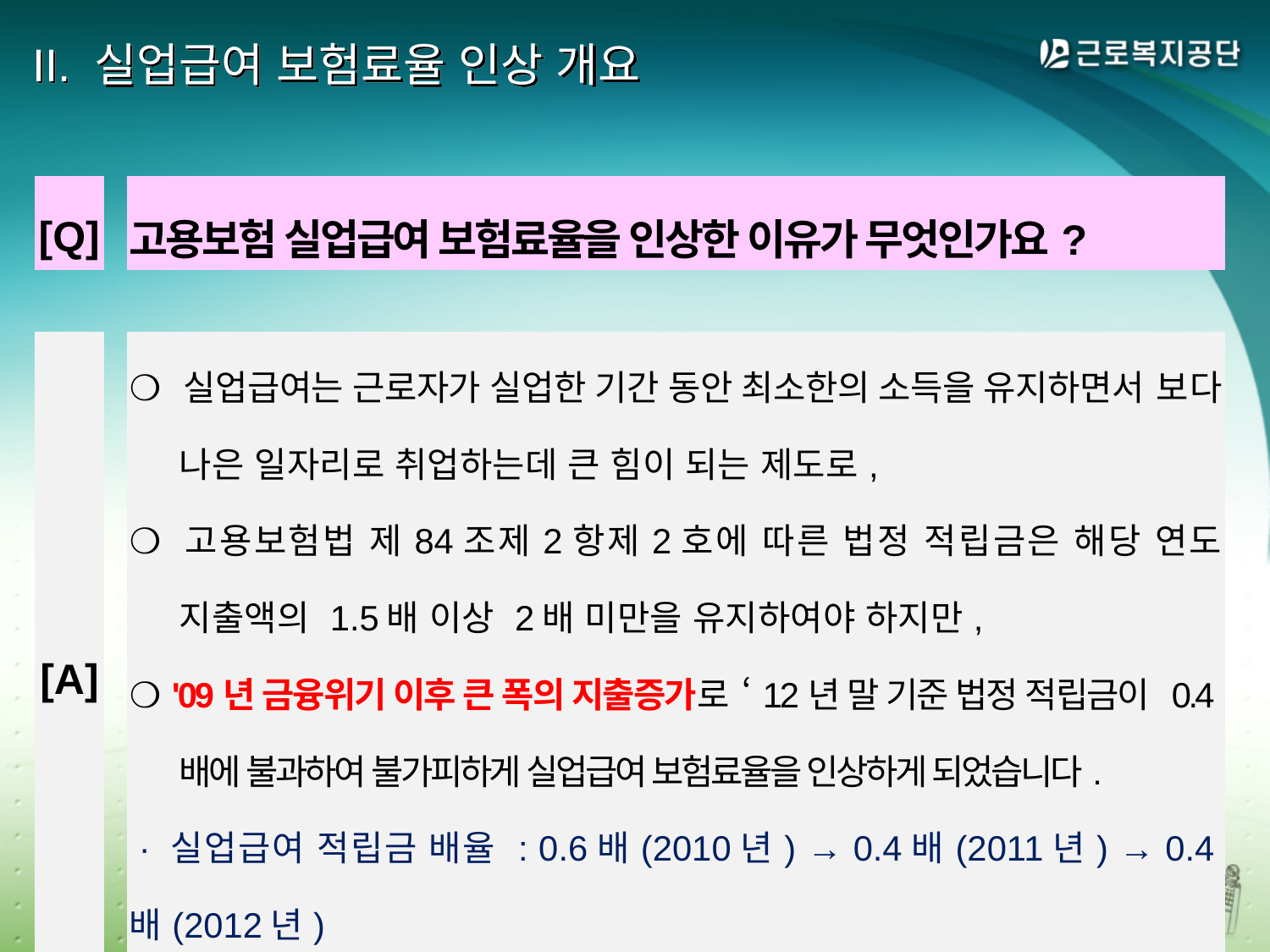

# II. 실업급여 보험료율 인상 개요
| [Q] |  | 고용보험 실업급여 보험료율을 인상한 이유가 무엇인가요? |
| --- | --- | --- |
|  |  |  |
| [A] |  | ❍ 실업급여는 근로자가 실업한 기간 동안 최소한의 소득을 유지하면서 보다 나은 일자리로 취업하는데 큰 힘이 되는 제도로, ❍ 고용보험법 제84조제2항제2호에 따른 법정 적립금은 해당 연도 지출액의 1.5배 이상 2배 미만을 유지하여야 하지만, ❍ '09년 금융위기 이후 큰 폭의 지출증가로 ‘12년 말 기준 법정 적립금이 0.4배에 불과하여 불가피하게 실업급여 보험료율을 인상하게 되었습니다.  · 실업급여 적립금 배율 : 0.6배(2010년) → 0.4배(2011년) → 0.4배(2012년) |